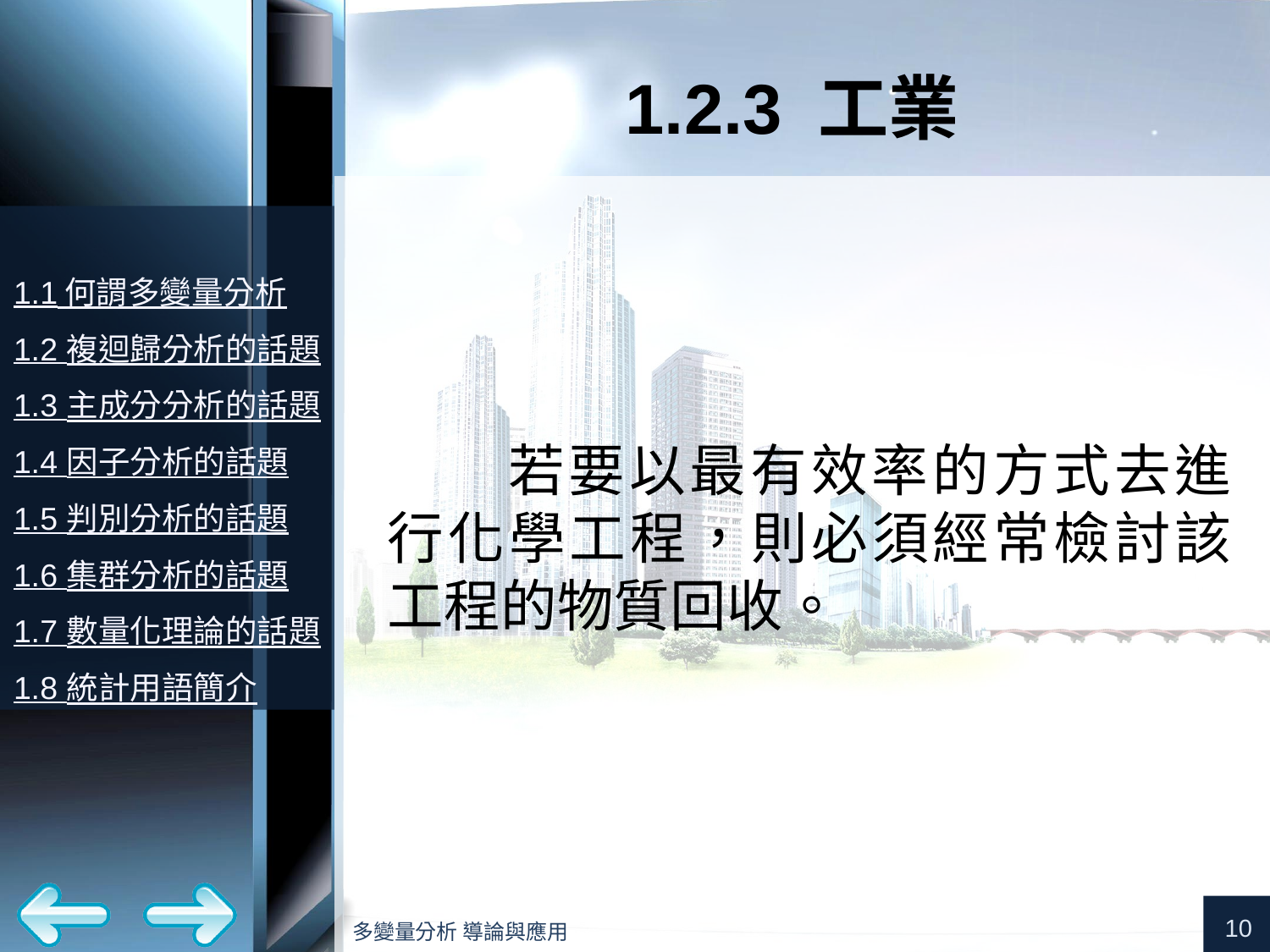

# 1.2.3 工業
若要以最有效率的方式去進行化學工程，則必須經常檢討該工程的物質回收。
10
多變量分析 導論與應用